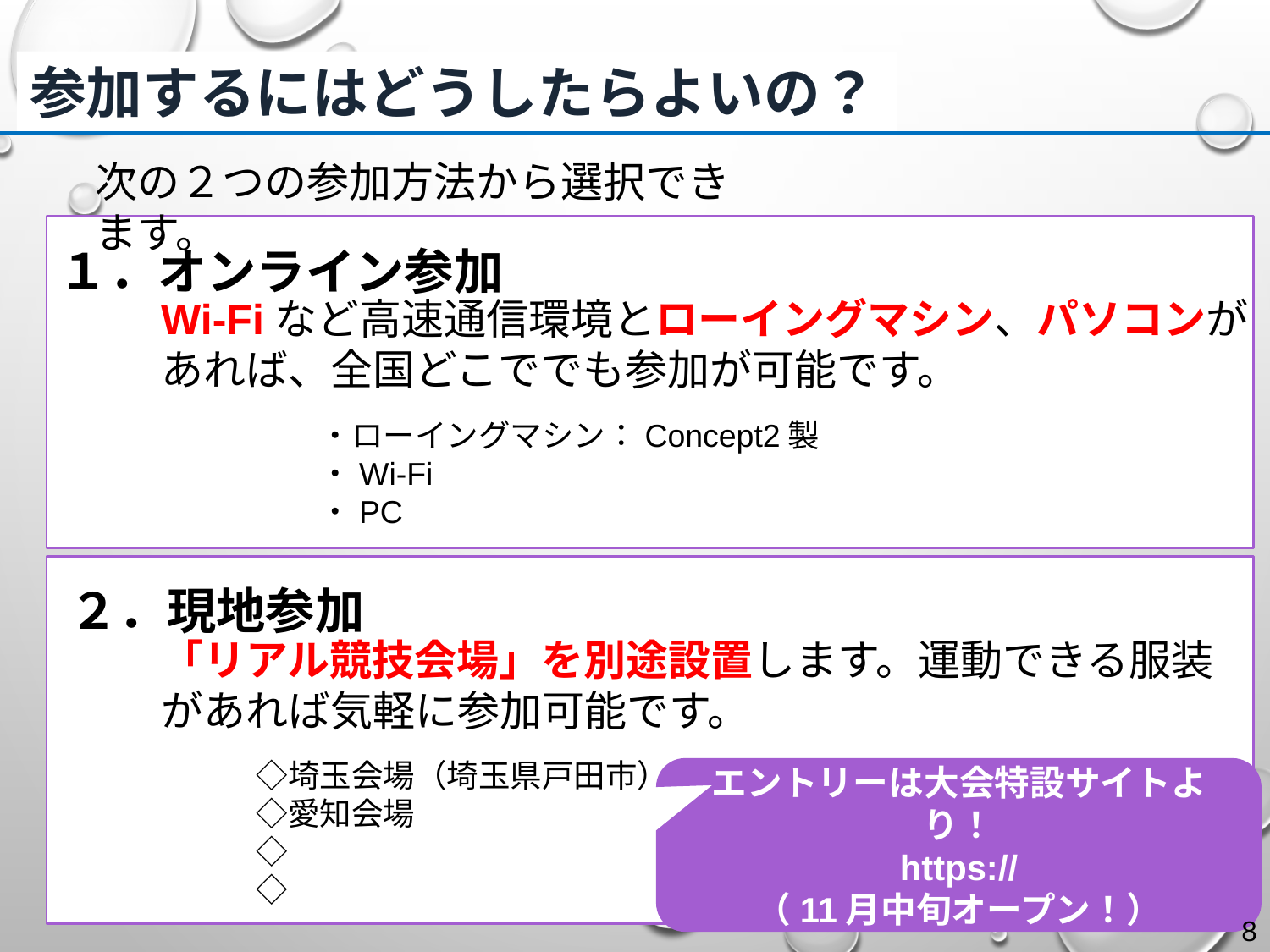

参加するにはどうしたらよいの？
次の２つの参加方法から選択できます。
１．オンライン参加

Wi-Fiなど高速通信環境とローイングマシン、パソコンがあれば、全国どこででも参加が可能です。
　　　　　・ローイングマシン：Concept2製
　　　　　・Wi-Fi
　　　　　・PC

２．現地参加

「リアル競技会場」を別途設置します。運動できる服装があれば気軽に参加可能です。
　　　◇埼玉会場（埼玉県戸田市）
　　　◇愛知会場
　　　◇
　　　◇
エントリーは大会特設サイトより！
https://
（11月中旬オープン！）
8
8